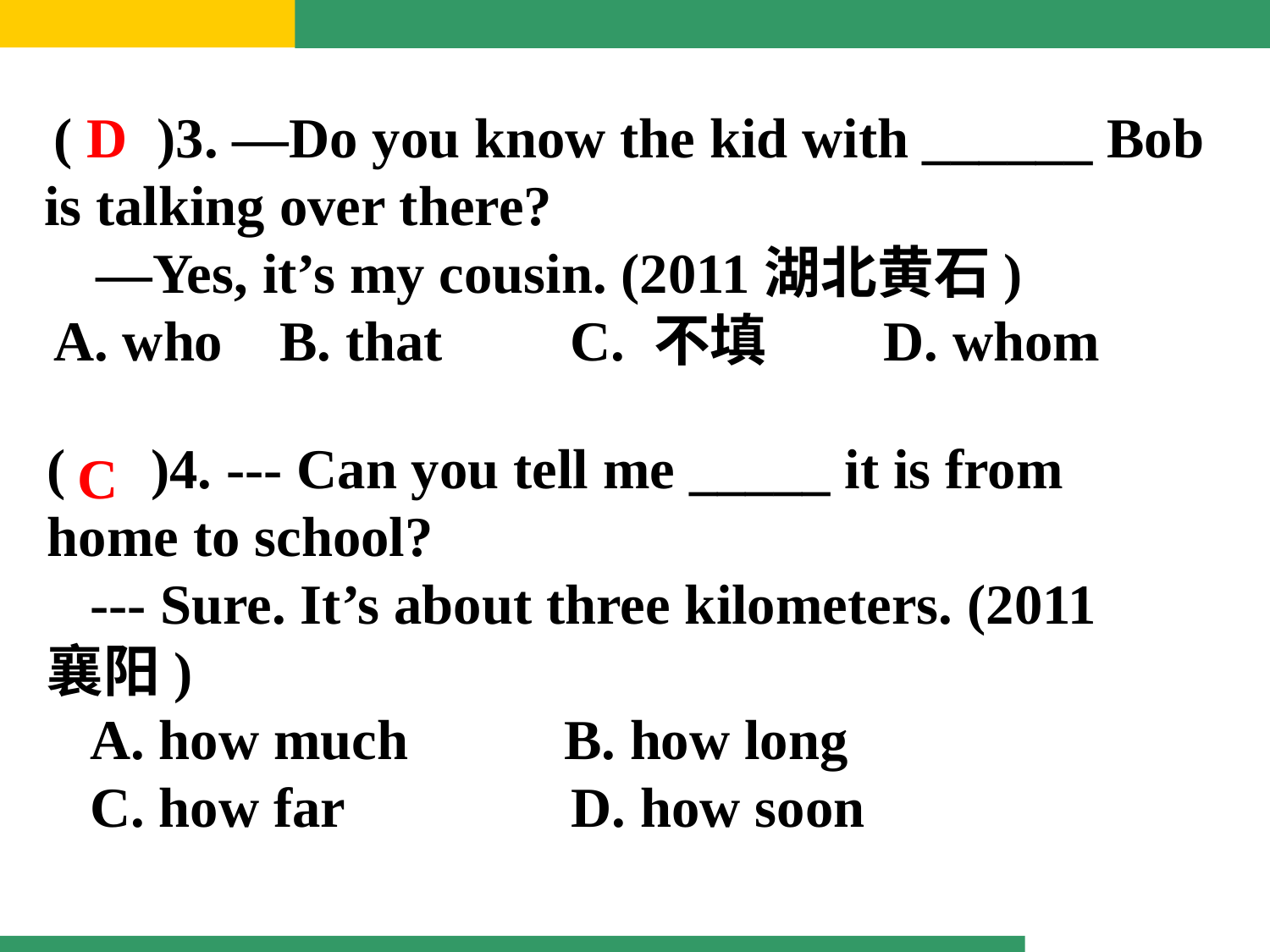

(      )3. —Do you know the kid with ______ Bob is talking over there?
   —Yes, it’s my cousin. (2011湖北黄石)
A. who    B. that         C. 不填        D. whom
D
(      )4. --- Can you tell me _____ it is from home to school?
   --- Sure. It’s about three kilometers. (2011襄阳)
   A. how much           B. how long
   C. how far                D. how soon
C